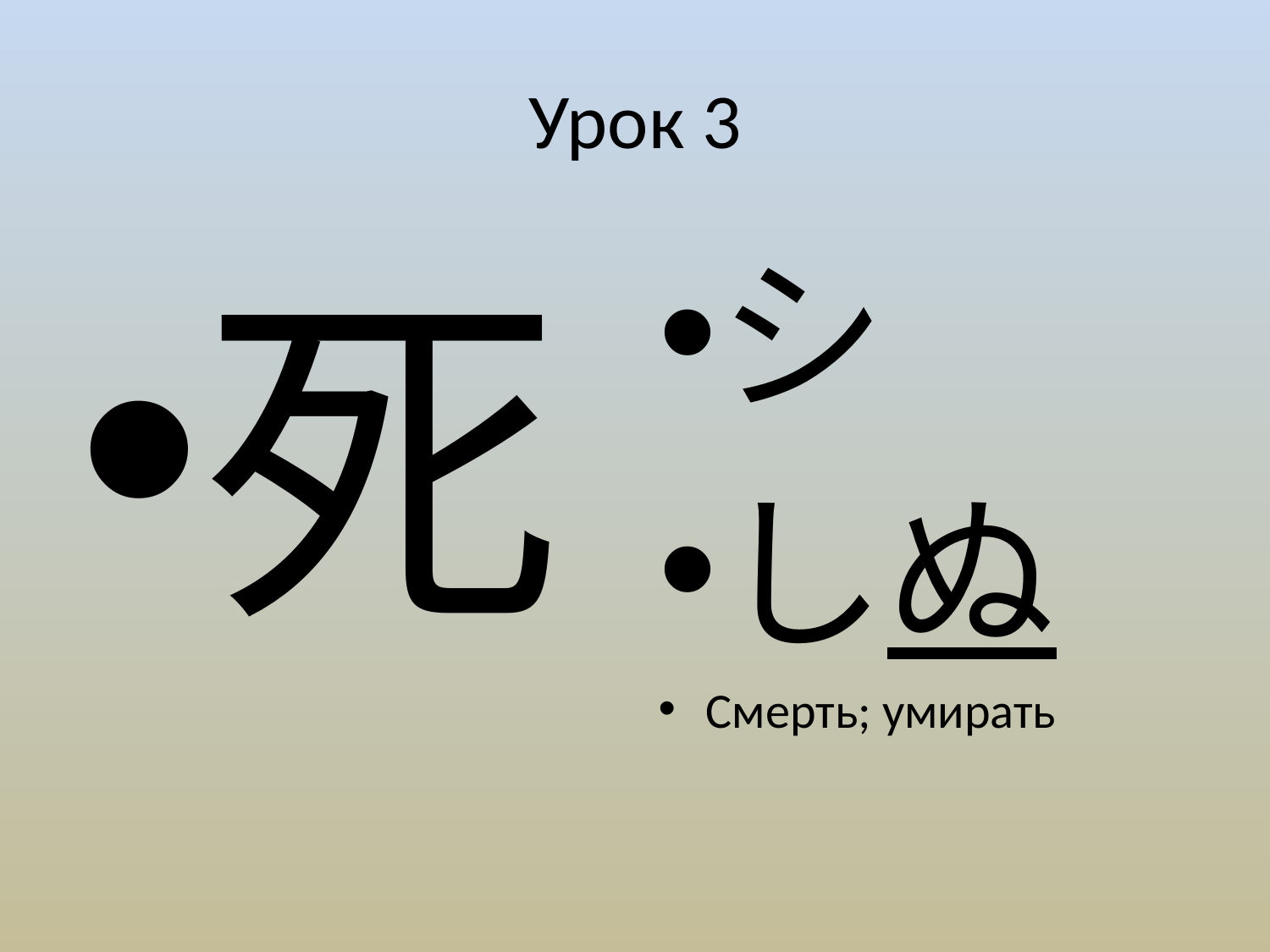

# Урок 3
死

シ
しぬ
Смерть; умирать